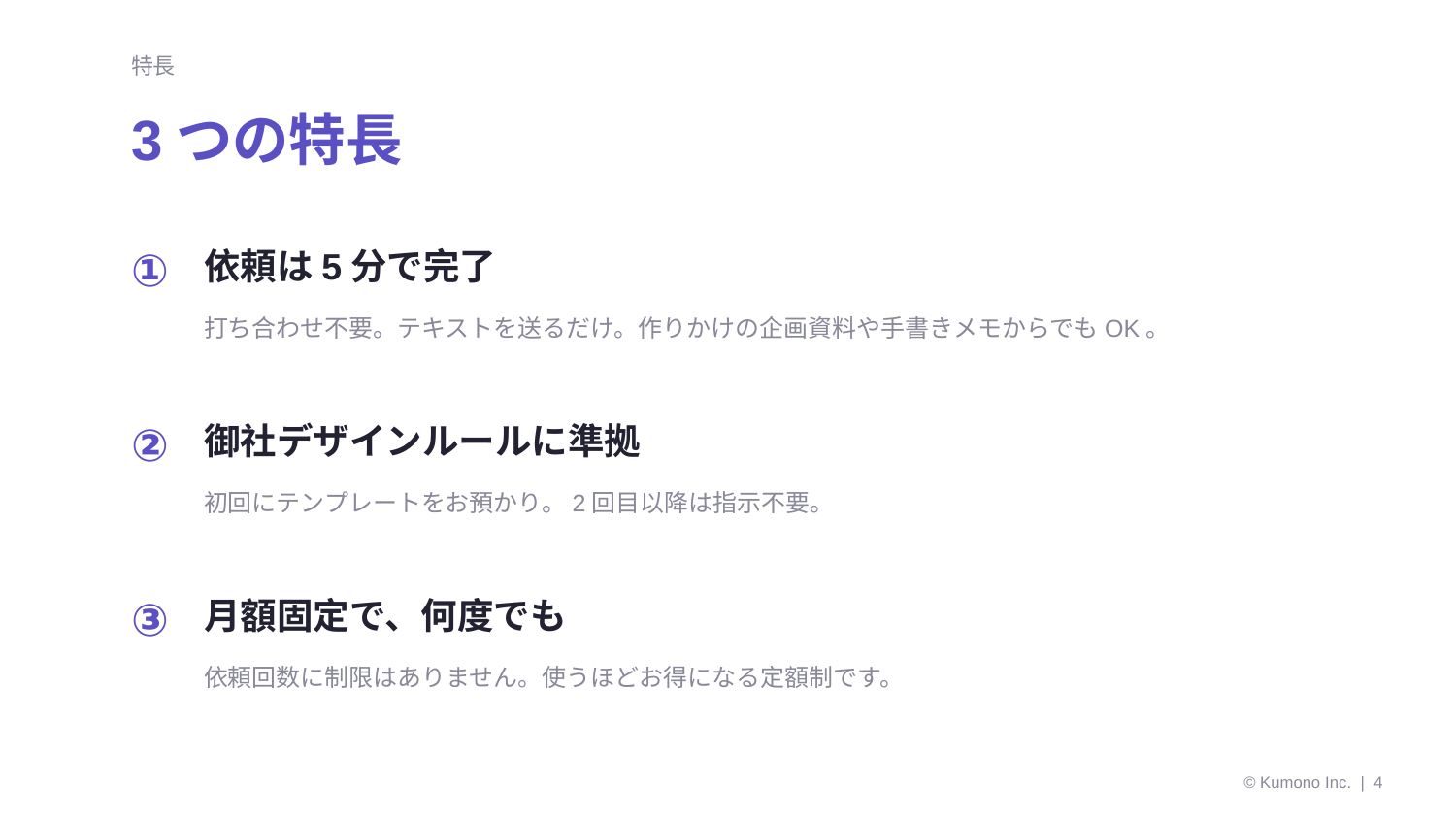

特長
3つの特長
①
依頼は5分で完了
打ち合わせ不要。テキストを送るだけ。作りかけの企画資料や手書きメモからでもOK。
②
御社デザインルールに準拠
初回にテンプレートをお預かり。2回目以降は指示不要。
③
月額固定で、何度でも
依頼回数に制限はありません。使うほどお得になる定額制です。
© Kumono Inc.  |  4